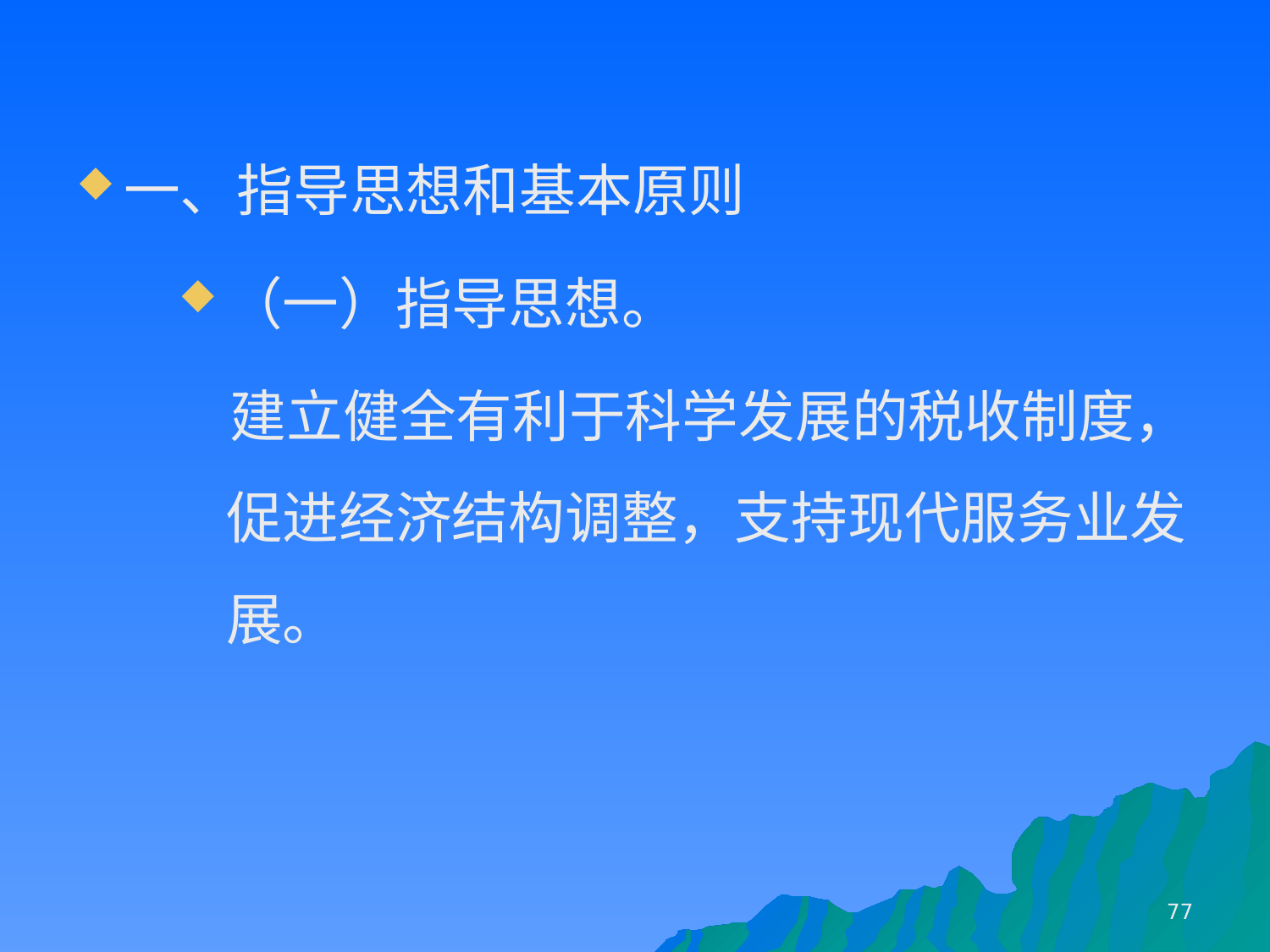

一、指导思想和基本原则
（一）指导思想。
   建立健全有利于科学发展的税收制度，促进经济结构调整，支持现代服务业发展。

77